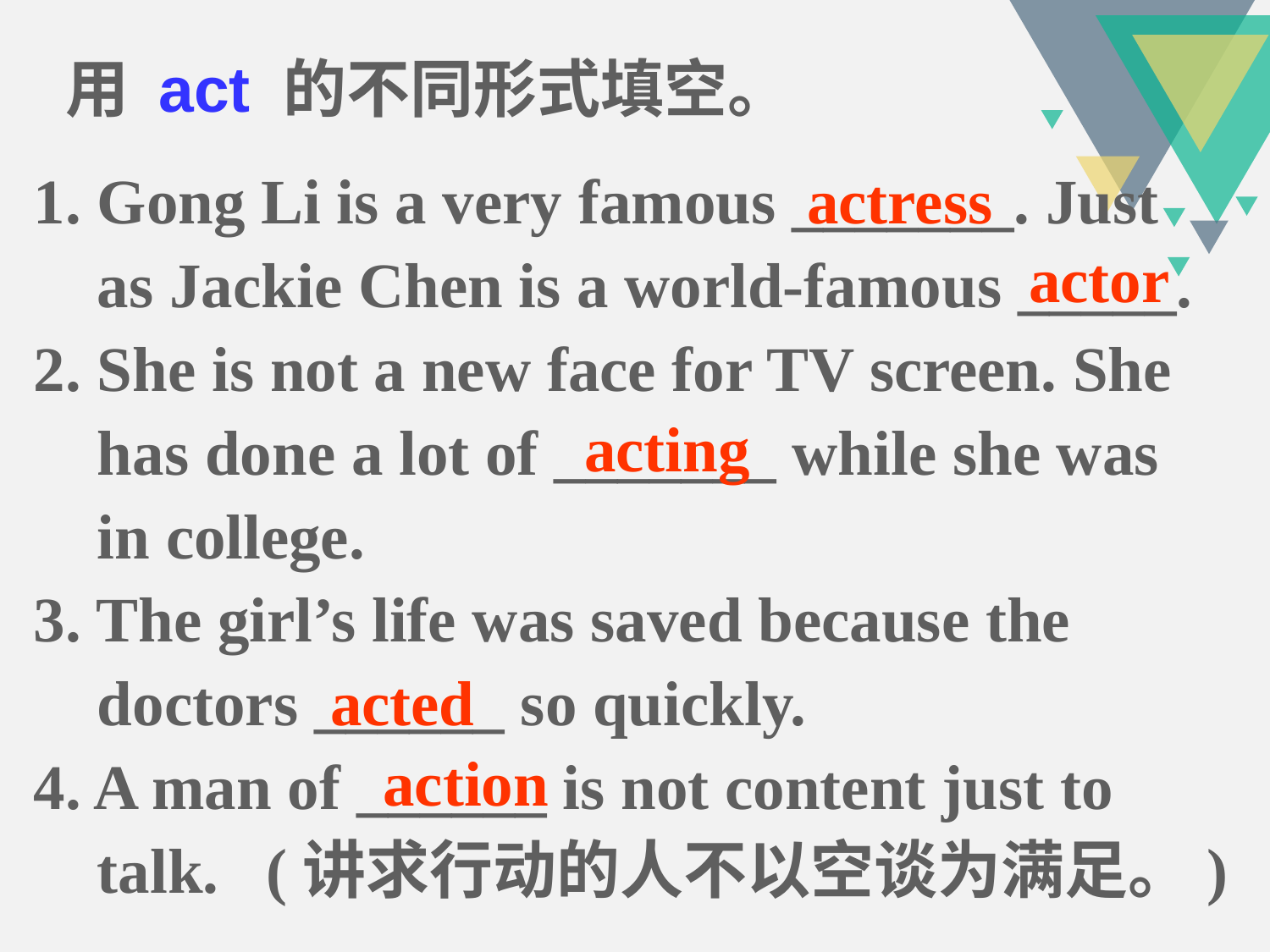

用 act 的不同形式填空。
 Gong Li is a very famous _______. Just
    as Jackie Chen is a world-famous _____.
2. She is not a new face for TV screen. She
    has done a lot of _______ while she was
    in college.
3. The girl’s life was saved because the
    doctors ______ so quickly.
4. A man of ______ is not content just to
    talk.   (讲求行动的人不以空谈为满足。)
actress
actor
acting
acted
action